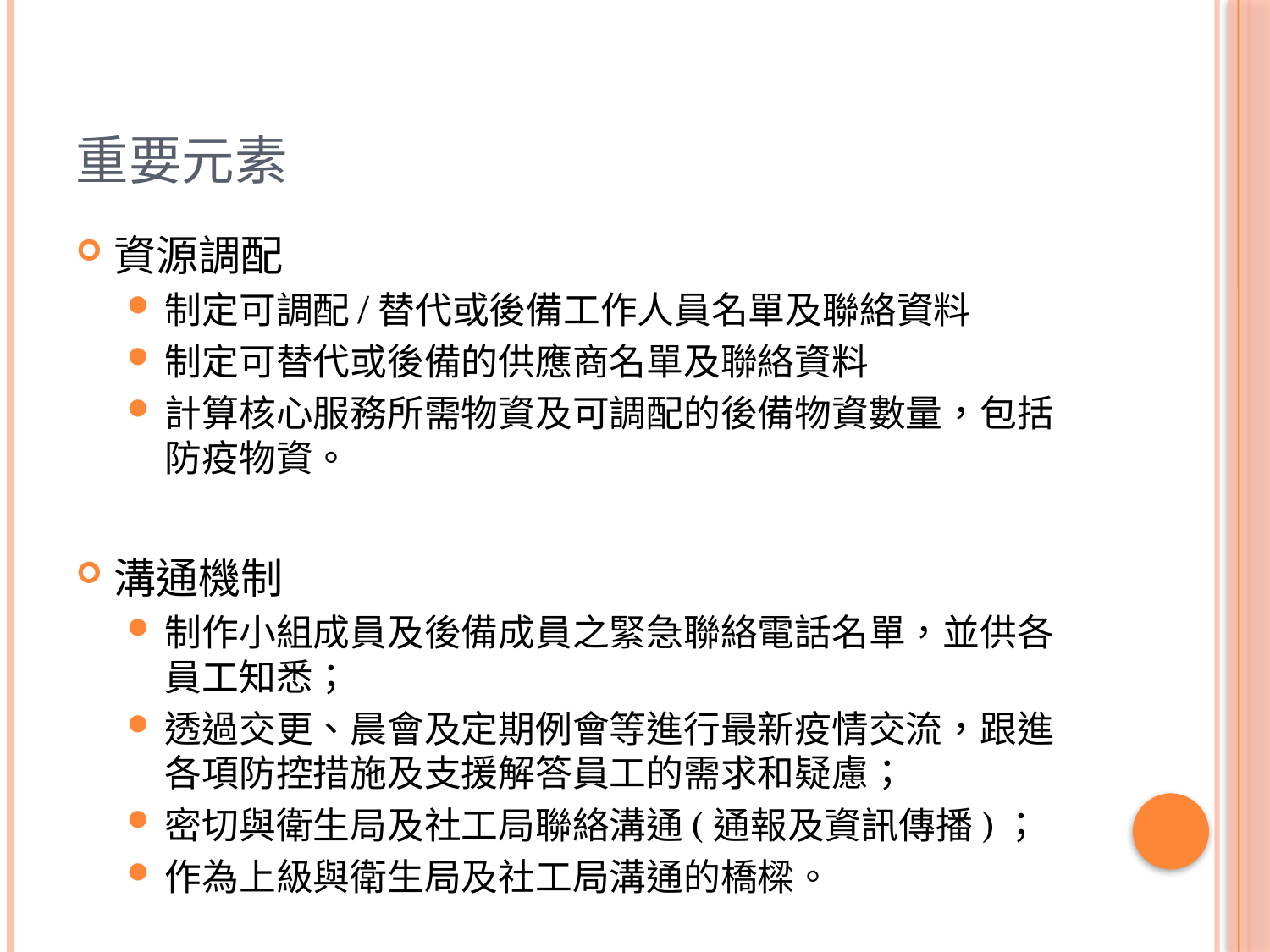

# 重要元素
資源調配
制定可調配/替代或後備工作人員名單及聯絡資料
制定可替代或後備的供應商名單及聯絡資料
計算核心服務所需物資及可調配的後備物資數量，包括防疫物資。

溝通機制
制作小組成員及後備成員之緊急聯絡電話名單，並供各員工知悉；
透過交更、晨會及定期例會等進行最新疫情交流，跟進各項防控措施及支援解答員工的需求和疑慮；
密切與衛生局及社工局聯絡溝通(通報及資訊傳播)；
作為上級與衛生局及社工局溝通的橋樑。